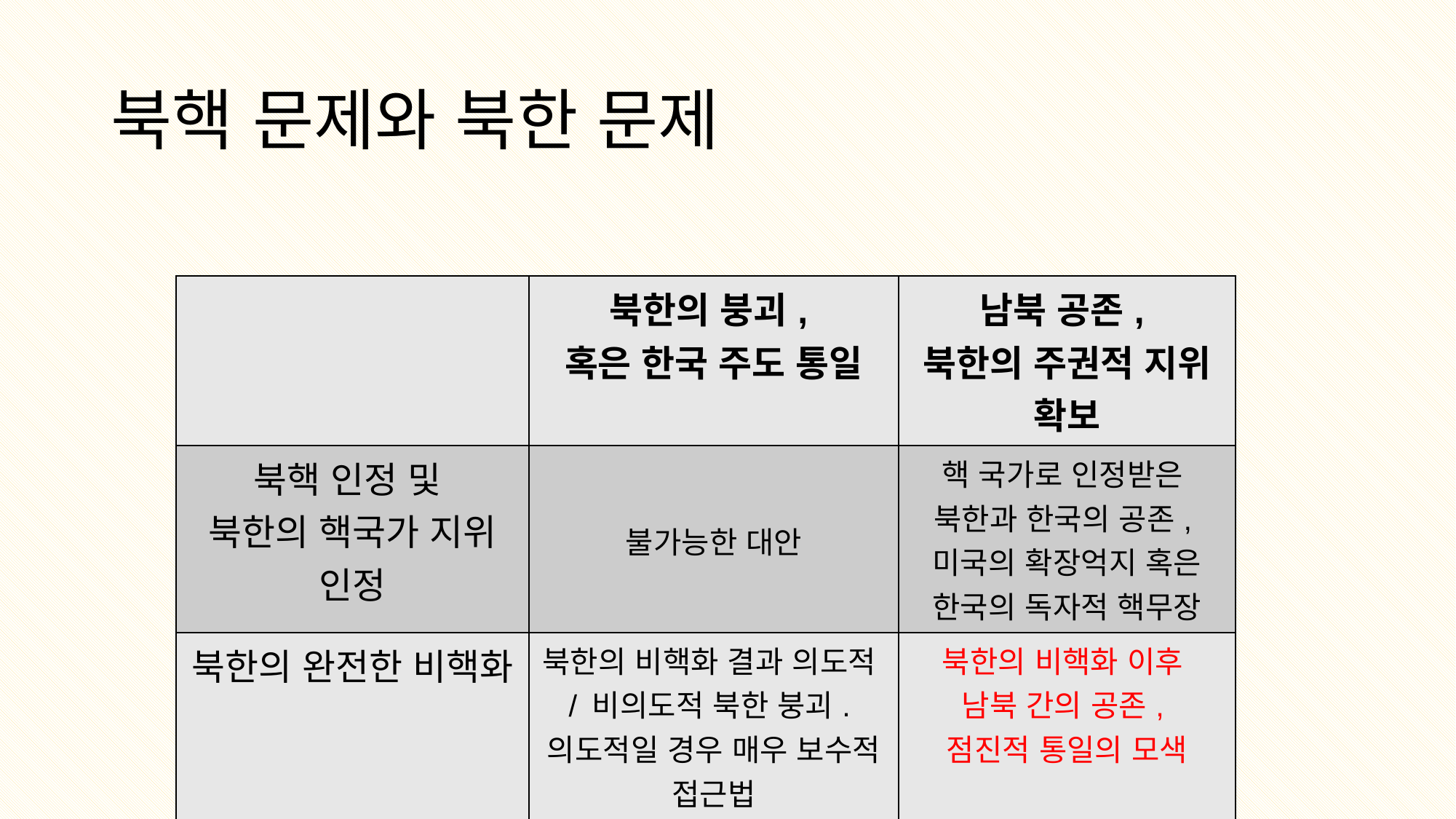

# 북핵 문제와 북한 문제
|  | 북한의 붕괴, 혹은 한국 주도 통일 | 남북 공존, 북한의 주권적 지위 확보 |
| --- | --- | --- |
| 북핵 인정 및 북한의 핵국가 지위 인정 | 불가능한 대안 | 핵 국가로 인정받은 북한과 한국의 공존, 미국의 확장억지 혹은 한국의 독자적 핵무장 |
| 북한의 완전한 비핵화 | 북한의 비핵화 결과 의도적/ 비의도적 북한 붕괴. 의도적일 경우 매우 보수적 접근법 | 북한의 비핵화 이후 남북 간의 공존, 점진적 통일의 모색 |